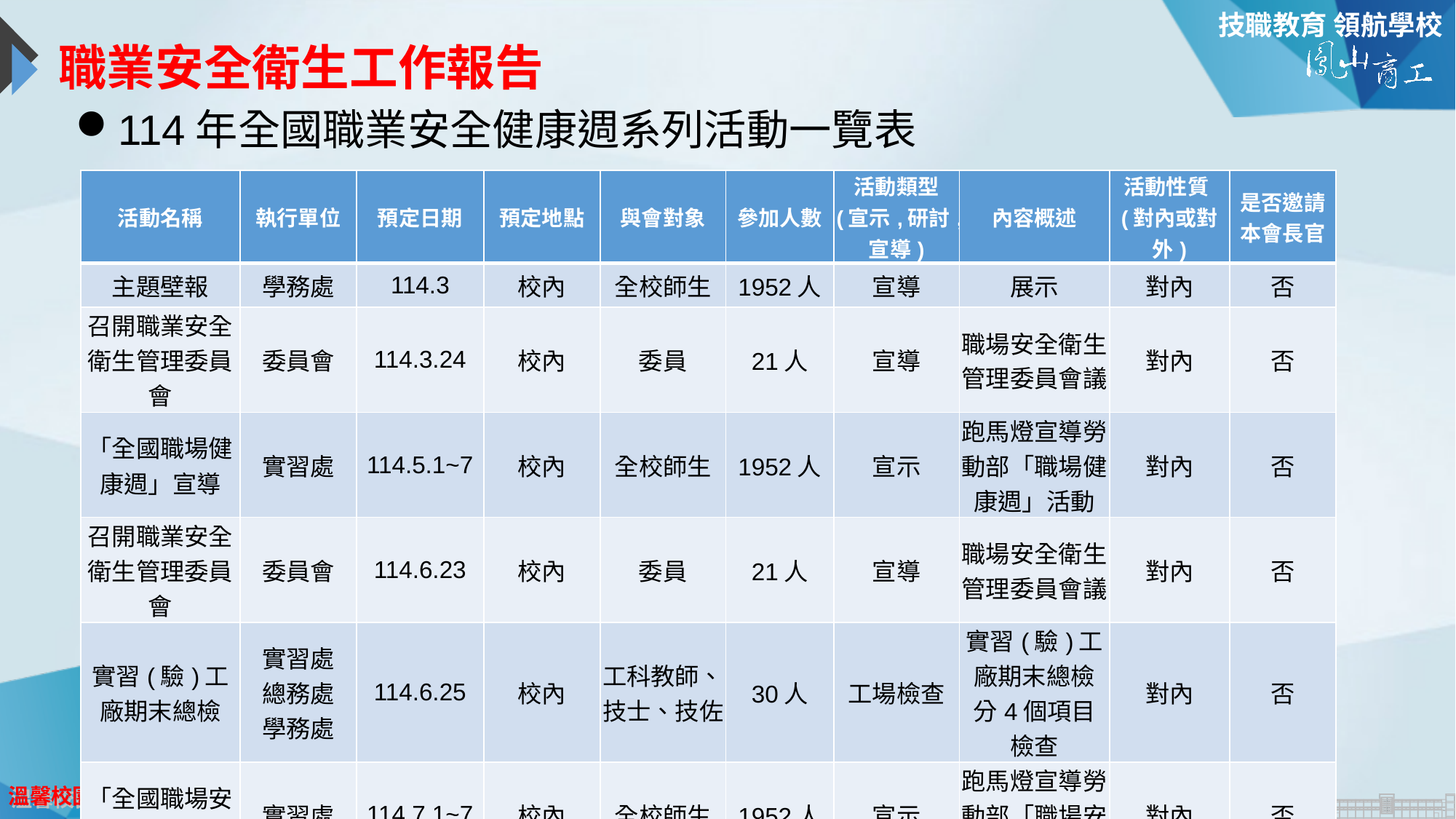

# 職業安全衛生工作報告
114年全國職業安全健康週系列活動一覽表
| 活動名稱 | 執行單位 | 預定日期 | 預定地點 | 與會對象 | 參加人數 | 活動類型 (宣示,研討,宣導) | 內容概述 | 活動性質(對內或對外) | 是否邀請本會長官 |
| --- | --- | --- | --- | --- | --- | --- | --- | --- | --- |
| 主題壁報 | 學務處 | 114.3 | 校內 | 全校師生 | 1952人 | 宣導 | 展示 | 對內 | 否 |
| 召開職業安全衛生管理委員會 | 委員會 | 114.3.24 | 校內 | 委員 | 21人 | 宣導 | 職場安全衛生管理委員會議 | 對內 | 否 |
| 「全國職場健康週」宣導 | 實習處 | 114.5.1~7 | 校內 | 全校師生 | 1952人 | 宣示 | 跑馬燈宣導勞動部「職場健康週」活動 | 對內 | 否 |
| 召開職業安全衛生管理委員會 | 委員會 | 114.6.23 | 校內 | 委員 | 21人 | 宣導 | 職場安全衛生管理委員會議 | 對內 | 否 |
| 實習(驗)工廠期末總檢 | 實習處 總務處 學務處 | 114.6.25 | 校內 | 工科教師、技士、技佐 | 30人 | 工場檢查 | 實習(驗)工廠期末總檢 分4個項目檢查 | 對內 | 否 |
| 「全國職場安全週」宣導 | 實習處 | 114.7.1~7 | 校內 | 全校師生 | 1952人 | 宣示 | 跑馬燈宣導勞動部「職場安全週」活動 | 對內 | 否 |